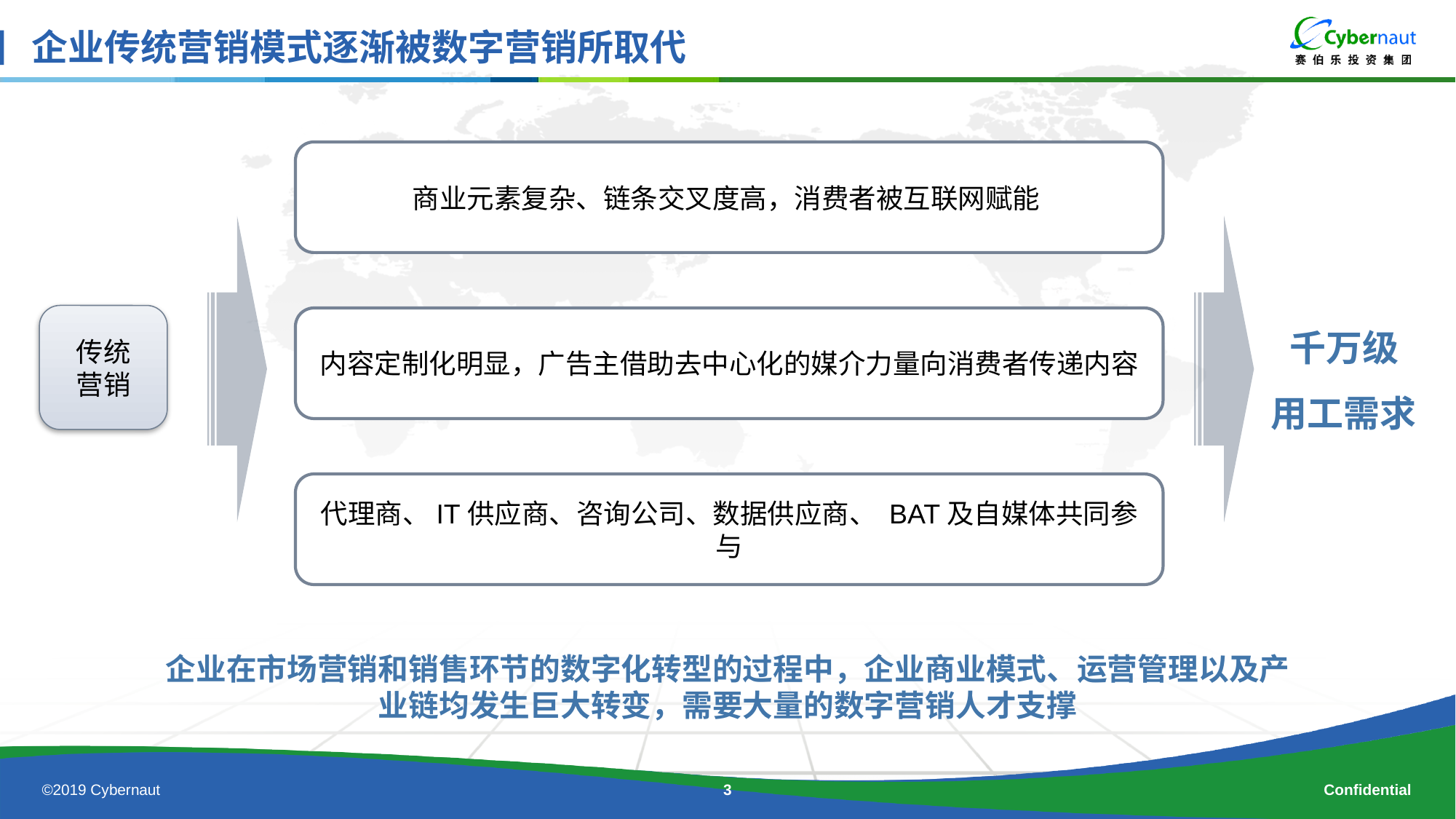

# 企业传统营销模式逐渐被数字营销所取代
商业元素复杂、链条交叉度高，消费者被互联网赋能

千万级
用工需求
传统
营销
内容定制化明显，广告主借助去中心化的媒介力量向消费者传递内容
代理商、IT供应商、咨询公司、数据供应商、 BAT及自媒体共同参与
企业在市场营销和销售环节的数字化转型的过程中，企业商业模式、运营管理以及产业链均发生巨大转变，需要大量的数字营销人才支撑